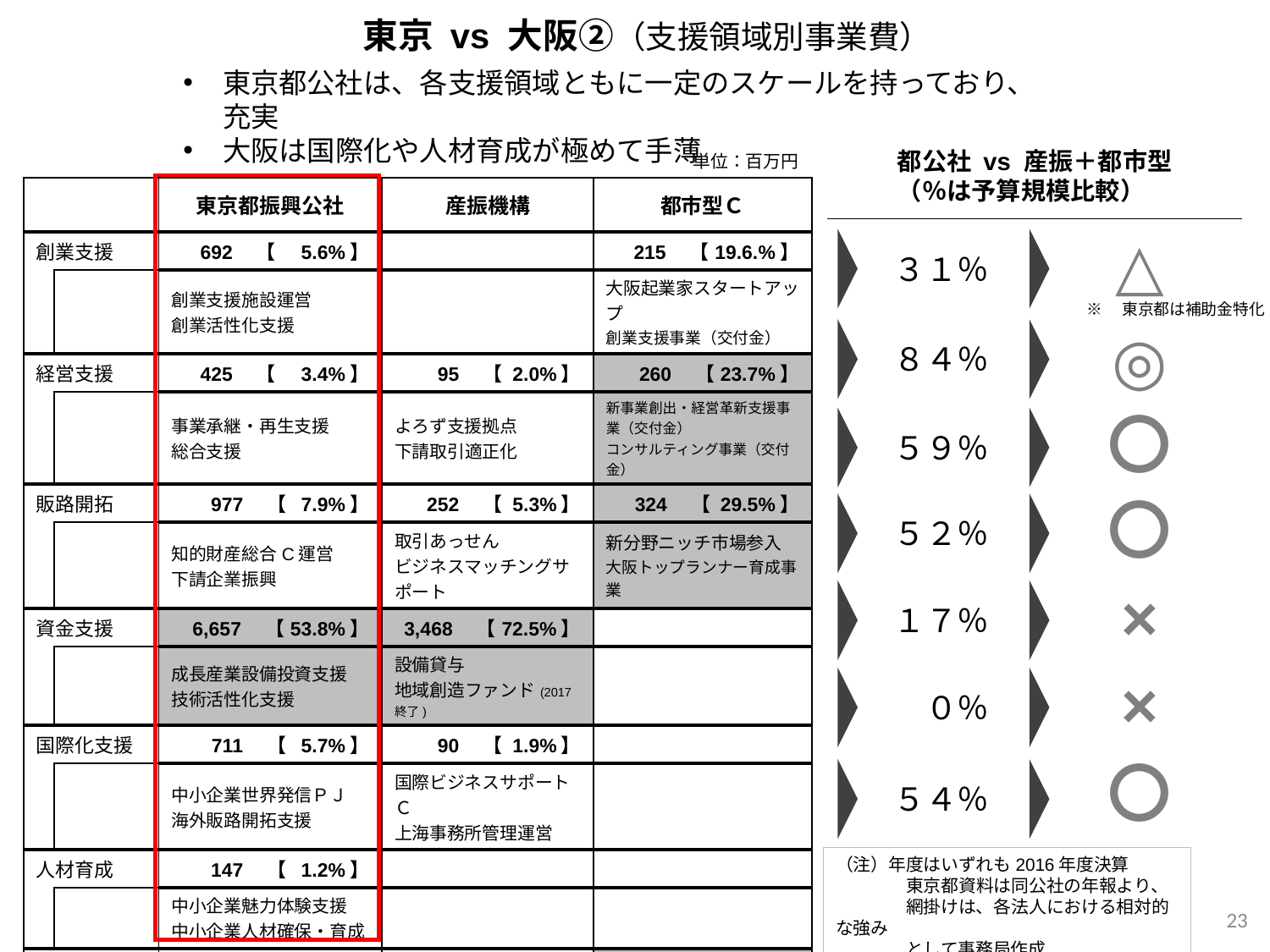

東京 vs 大阪②（支援領域別事業費）
東京都公社は、各支援領域ともに一定のスケールを持っており、充実
大阪は国際化や人材育成が極めて手薄
都公社 vs 産振＋都市型
（％は予算規模比較）
単位：百万円

|  |  | 東京都振興公社 | 産振機構 | 都市型Ｃ |
| --- | --- | --- | --- | --- |
| 創業支援 |  | 692　【　5.6%】 |  | 215　【19.6.%】 |
|  |  | 創業支援施設運営 創業活性化支援 |  | 大阪起業家スタートアップ 創業支援事業（交付金） |
| 経営支援 |  | 425　【　3.4%】 | 95　【 2.0%】 | 260　【23.7%】 |
|  |  | 事業承継・再生支援 総合支援 | よろず支援拠点 下請取引適正化 | 新事業創出・経営革新支援事業（交付金） コンサルティング事業（交付金） |
| 販路開拓 |  | 977　【 7.9%】 | 252　【 5.3%】 | 324　【 29.5%】 |
|  |  | 知的財産総合C運営 下請企業振興 | 取引あっせん ビジネスマッチングサポート | 新分野ニッチ市場参入 大阪トップランナー育成事業 |
| 資金支援 |  | 6,657　【53.8%】 | 3,468　【72.5%】 |  |
|  |  | 成長産業設備投資支援 技術活性化支援 | 設備貸与 地域創造ファンド(2017終了) |  |
| 国際化支援 |  | 711　【 5.7%】 | 90　【 1.9%】 |  |
|  |  | 中小企業世界発信ＰＪ 海外販路開拓支援 | 国際ビジネスサポートＣ 上海事務所管理運営 |  |
| 人材育成 |  | 147　【 1.2%】 |  |  |
|  |  | 中小企業魅力体験支援 中小企業人材確保・育成 |  |  |
| 貸館 |  | 2,008　【16.2%】 | 816　【17.1%】 | 283　【25.8%】 |
|  |  | 中小企業会館ほか | マイドームおおさか | 産業創造館 テクノシーズ泉尾 |
| その他 |  | 499　【　4.0%】 | 64　【 1.3%】 | 15【 1.4%】 |
|  |  | 地域産業情報収集提供 | ＣＭS | 景気観測調査等 |
| 合　計 |  | 12,382 | 4,785 | 1,097 |
△
３１％

※　東京都は補助金特化
◎
８４％

〇
５９％

〇
５２％

×
１７％

×
０％

〇
５４％

（注）年度はいずれも2016年度決算
　　　　東京都資料は同公社の年報より、
　　　　網掛けは、各法人における相対的な強み
　　　　として事務局作成
23